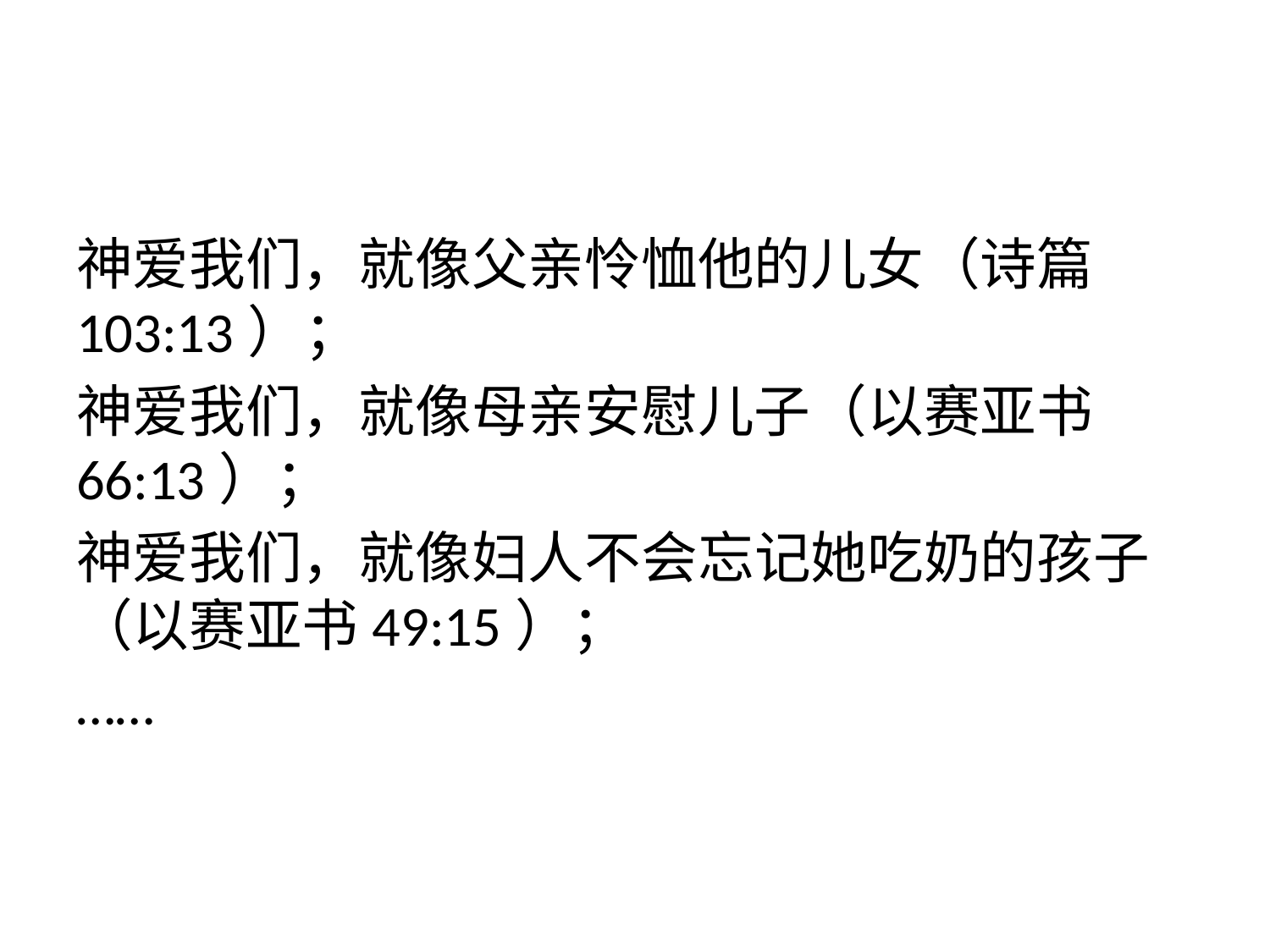

#
神爱我们，就像父亲怜恤他的儿女（诗篇103:13）；
神爱我们，就像母亲安慰儿子（以赛亚书66:13）；
神爱我们，就像妇人不会忘记她吃奶的孩子（以赛亚书49:15）；
……